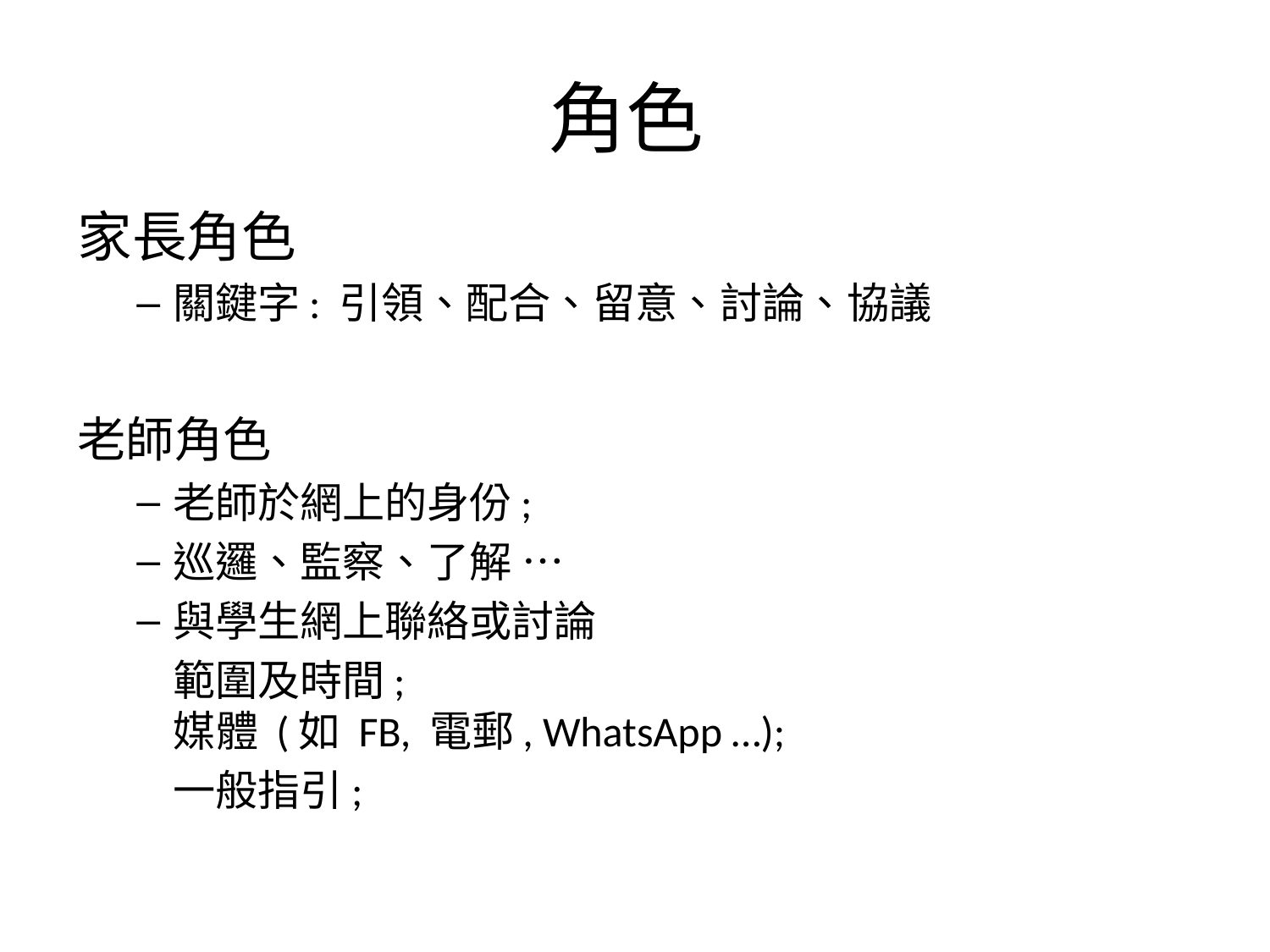

# 角色
家長角色
關鍵字: 引領、配合、留意、討論、協議

老師角色
老師於網上的身份;
巡邏、監察、了解 …
與學生網上聯絡或討論
			範圍及時間;
		媒體 (如 FB, 電郵, WhatsApp …);
			一般指引;